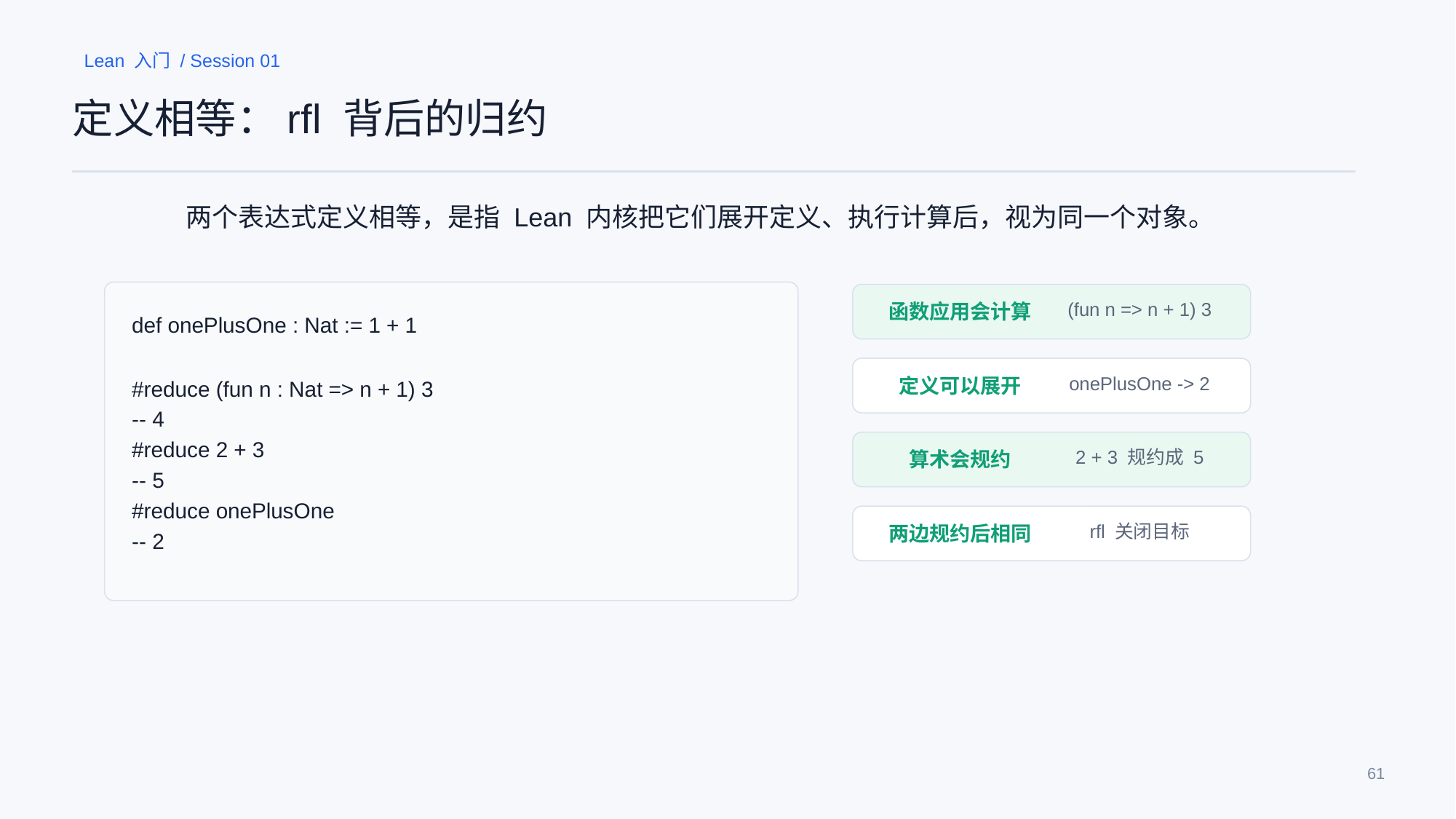

Lean 入门 / Session 01
定义相等：rfl 背后的归约

两个表达式定义相等，是指 Lean 内核把它们展开定义、执行计算后，视为同一个对象。

(fun n => n + 1) 3
函数应用会计算
def onePlusOne : Nat := 1 + 1

#reduce (fun n : Nat => n + 1) 3
-- 4
#reduce 2 + 3
-- 5
#reduce onePlusOne
-- 2

onePlusOne -> 2
定义可以展开

2 + 3 规约成 5
算术会规约

rfl 关闭目标
两边规约后相同
61